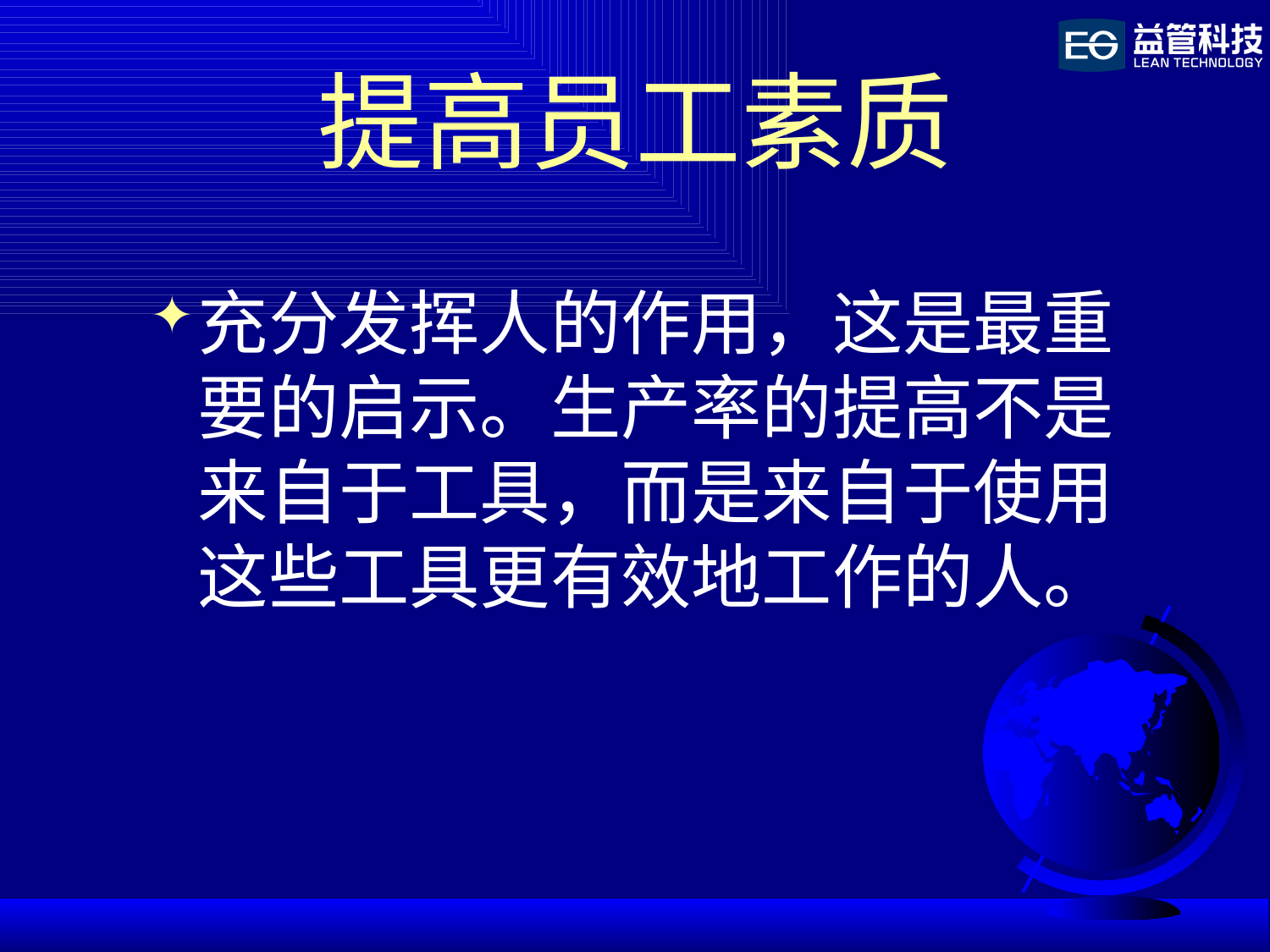

# 提高员工素质
充分发挥人的作用，这是最重要的启示。生产率的提高不是来自于工具，而是来自于使用这些工具更有效地工作的人。

32